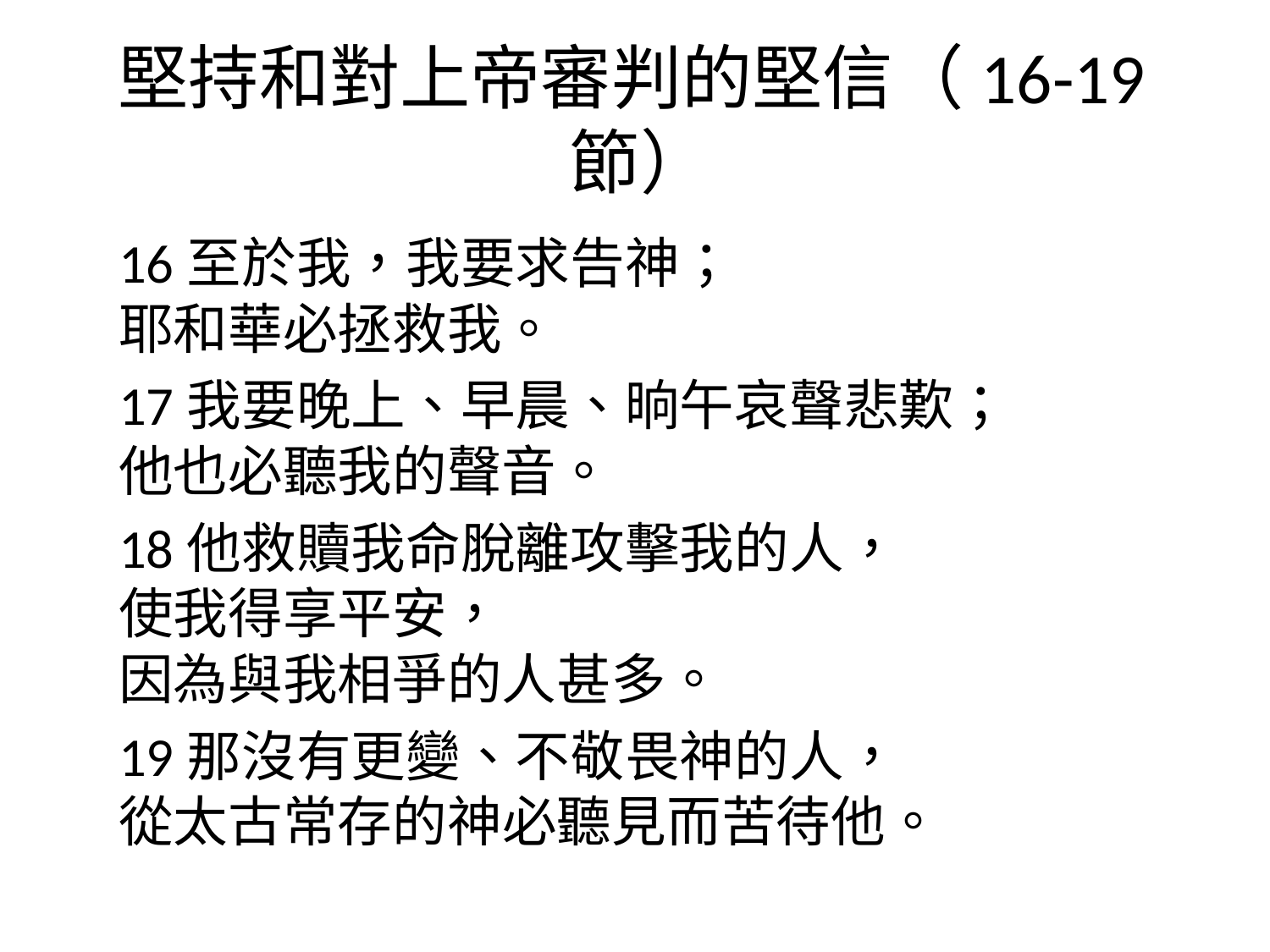

# 堅持和對上帝審判的堅信（16-19節）
16至於我，我要求告神；
耶和華必拯救我。
17我要晚上、早晨、晌午哀聲悲歎；
他也必聽我的聲音。
18他救贖我命脫離攻擊我的人，
使我得享平安，
因為與我相爭的人甚多。
19那沒有更變、不敬畏神的人，
從太古常存的神必聽見而苦待他。